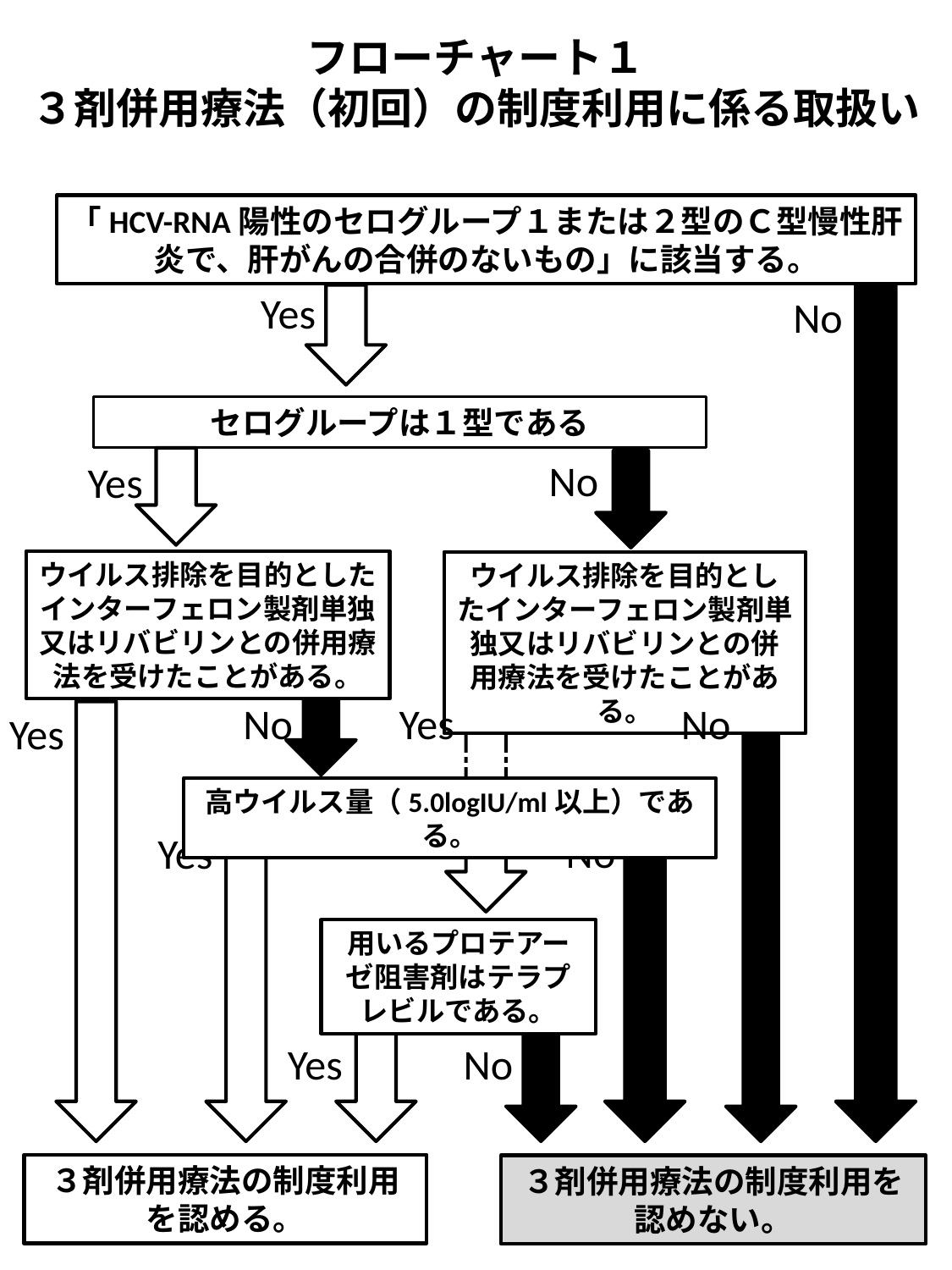

フローチャート１
３剤併用療法（初回）の制度利用に係る取扱い
「HCV-RNA陽性のセログループ１または２型のＣ型慢性肝炎で、肝がんの合併のないもの」に該当する。
Yes

No

セログループは１型である

No
Yes

ウイルス排除を目的としたインターフェロン製剤単独又はリバビリンとの併用療法を受けたことがある。
ウイルス排除を目的としたインターフェロン製剤単独又はリバビリンとの併用療法を受けたことがある。
No
Yes
No

Yes

高ウイルス量（5.0logIU/ml以上）である。

No
Yes
用いるプロテアーゼ阻害剤はテラプレビルである。

No
Yes
３剤併用療法の制度利用を認める。
３剤併用療法の制度利用を認めない。